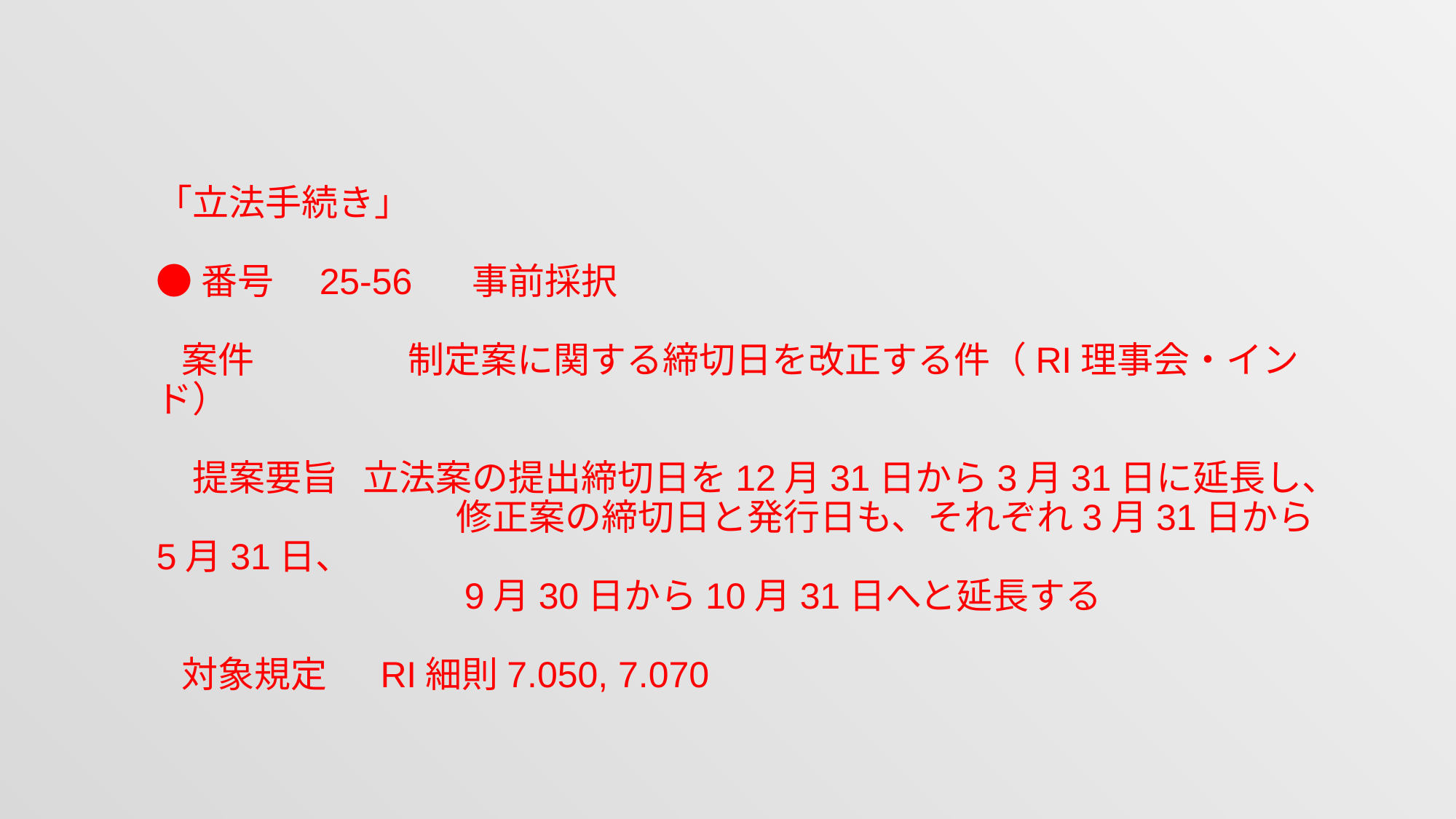

「立法手続き」

●番号　25-56     事前採択

  案件　　　　 制定案に関する締切日を改正する件（RI理事会・インド）

　提案要旨   立法案の提出締切日を12月31日から3月31日に延長し、
　　　　　　　　 修正案の締切日と発行日も、それぞれ3月31日から5月31日、
　　　　　　　　 9月30日から10月31日へと延長する

  対象規定　 RI細則7.050, 7.070

#